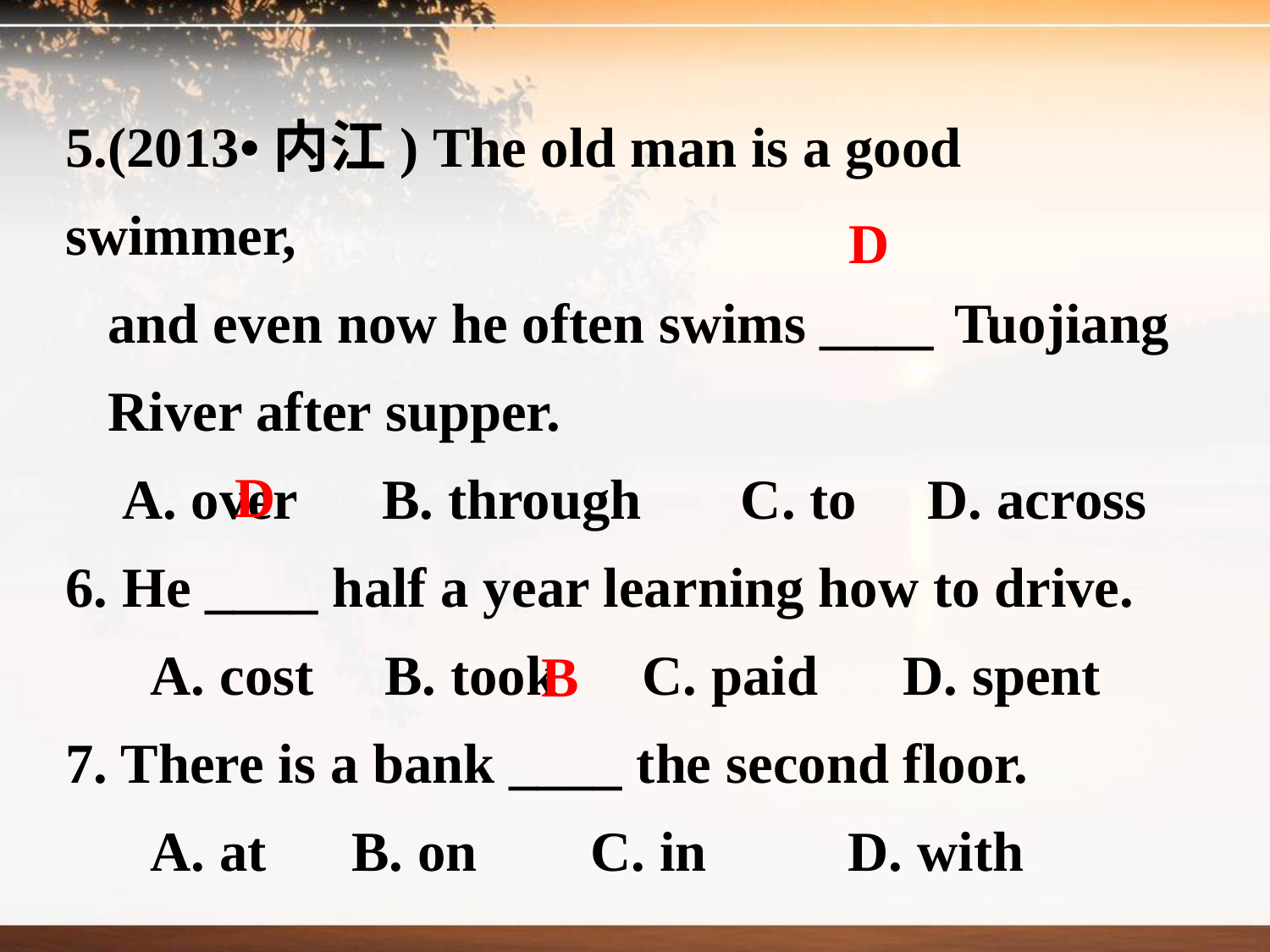

5.(2013•内江) The old man is a good swimmer,
   and even now he often swims ____	Tuojiang
   River after supper.
    A. over      B. through       C. to     D. across
6. He ____ half a year learning how to drive.
      A. cost     B. took      C. paid      D. spent
7. There is a bank ____ the second floor.
      A. at      B. on        C. in          D. with
D
D
B